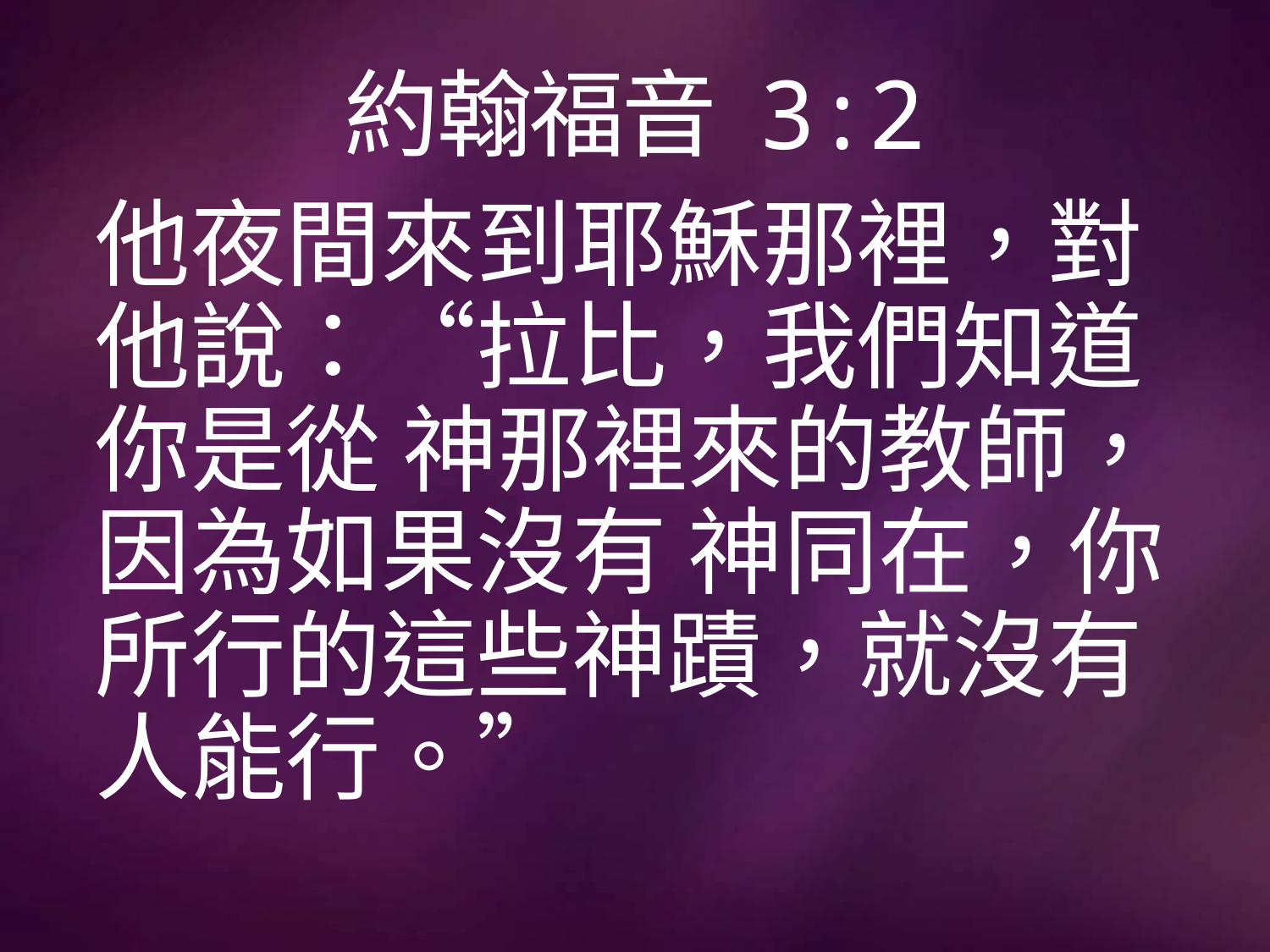

# 約翰福音 3:2
他夜間來到耶穌那裡，對他說：“拉比，我們知道你是從 神那裡來的教師，因為如果沒有 神同在，你所行的這些神蹟，就沒有人能行。”